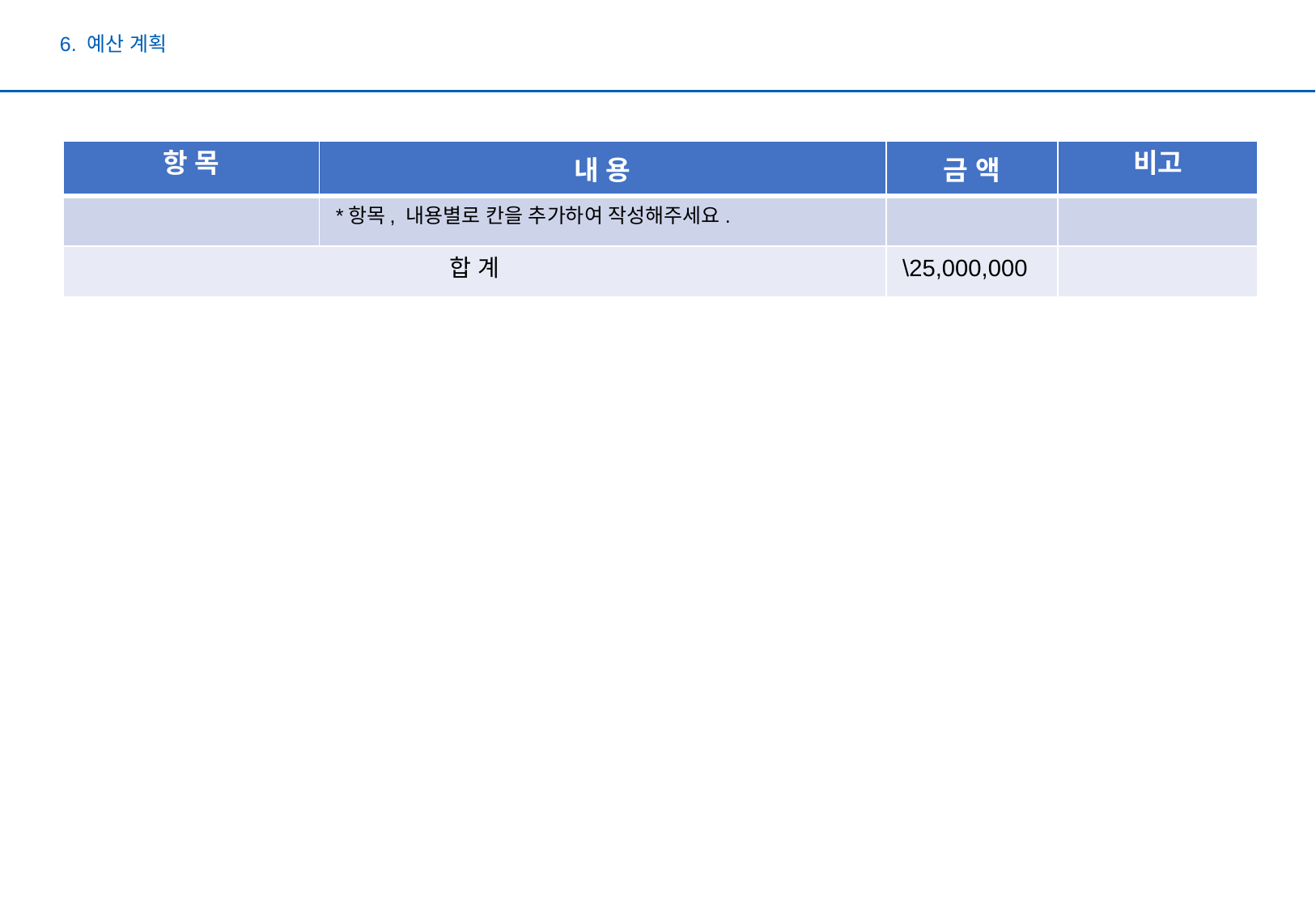

# 6. 예산 계획
| 항 목 | 내 용 | 금 액 | 비고 |
| --- | --- | --- | --- |
|  | \*항목, 내용별로 칸을 추가하여 작성해주세요. |  |  |
| 합 계 |  | \25,000,000 |  |